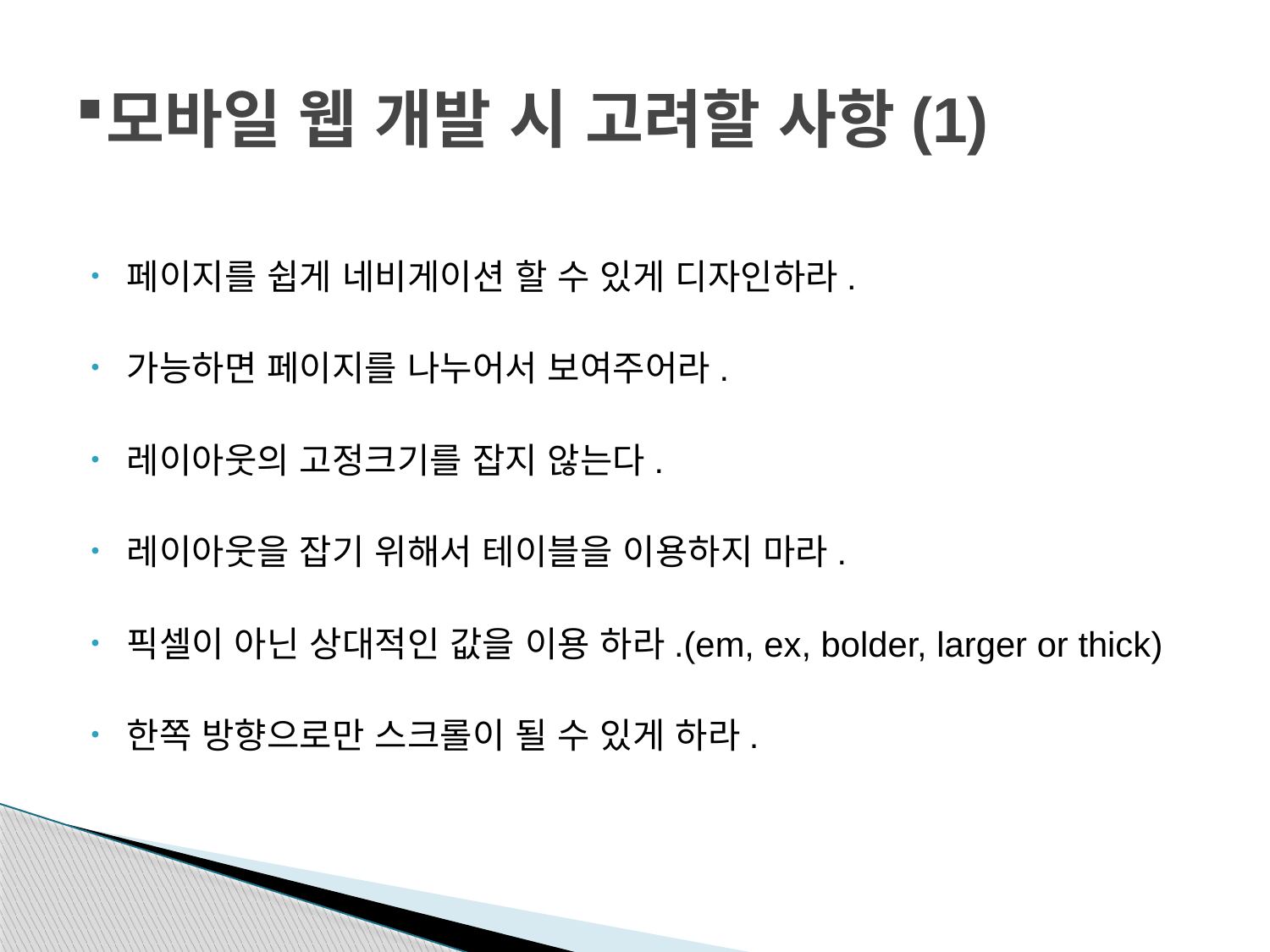

# 모바일 웹 개발 시 고려할 사항(1)
페이지를 쉽게 네비게이션 할 수 있게 디자인하라.
가능하면 페이지를 나누어서 보여주어라.
레이아웃의 고정크기를 잡지 않는다.
레이아웃을 잡기 위해서 테이블을 이용하지 마라.
픽셀이 아닌 상대적인 값을 이용 하라.(em, ex, bolder, larger or thick)
한쪽 방향으로만 스크롤이 될 수 있게 하라.